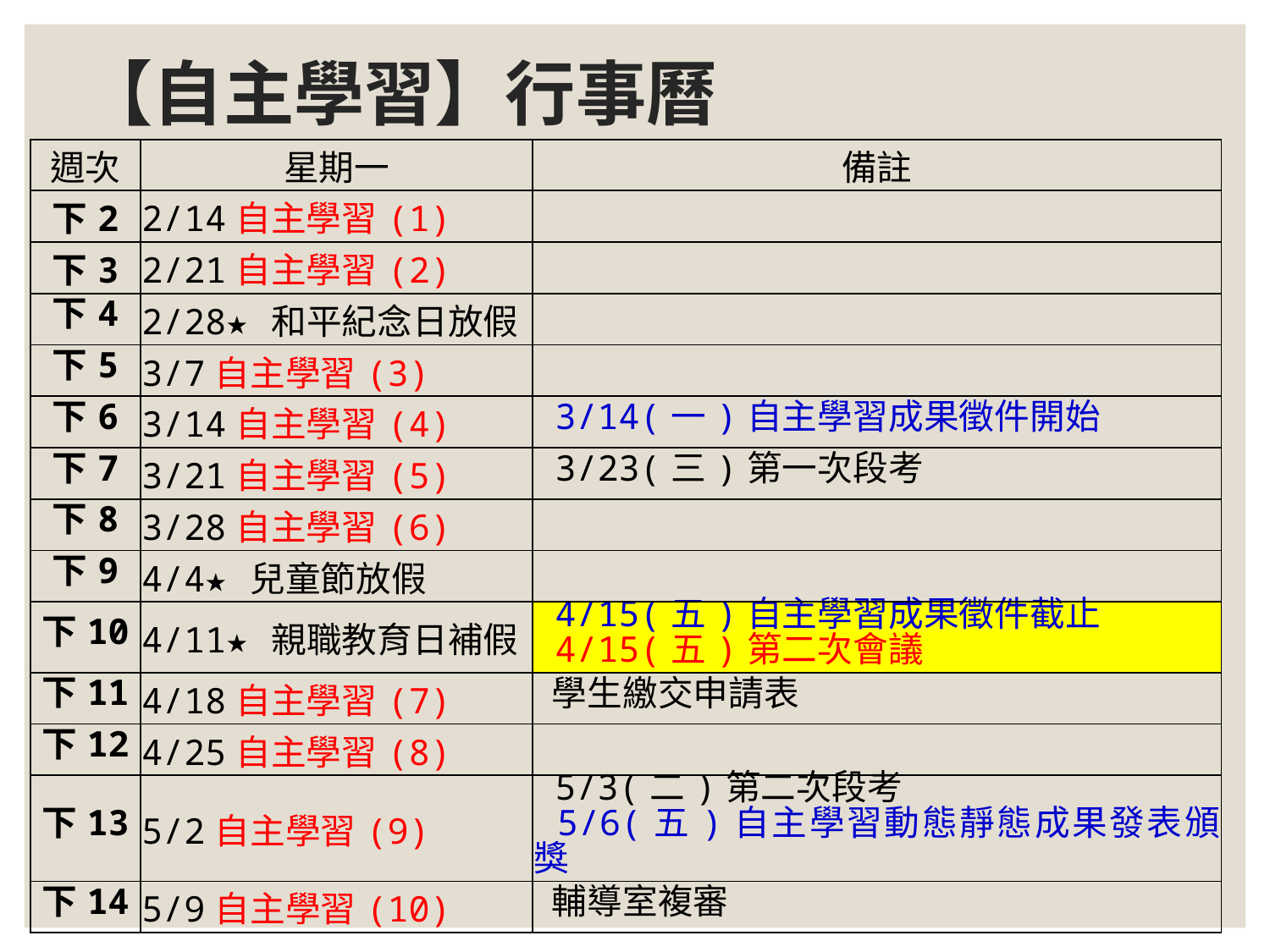

# 【自主學習】行事曆
| 週次 | 星期一 | 備註 |
| --- | --- | --- |
| 下2 | 2/14自主學習(1) |  |
| 下3 | 2/21自主學習(2) |  |
| 下4 | 2/28★和平紀念日放假 |  |
| 下5 | 3/7自主學習(3) |  |
| 下6 | 3/14自主學習(4) | 3/14(一)自主學習成果徵件開始 |
| 下7 | 3/21自主學習(5) | 3/23(三)第一次段考 |
| 下8 | 3/28自主學習(6) |  |
| 下9 | 4/4★兒童節放假 |  |
| 下10 | 4/11★親職教育日補假 | 4/15(五)自主學習成果徵件截止 4/15(五)第二次會議 |
| 下11 | 4/18自主學習(7) | 學生繳交申請表 |
| 下12 | 4/25自主學習(8) |  |
| 下13 | 5/2自主學習(9) | 5/3(二)第二次段考 5/6(五)自主學習動態靜態成果發表頒獎 |
| 下14 | 5/9自主學習(10) | 輔導室複審 |